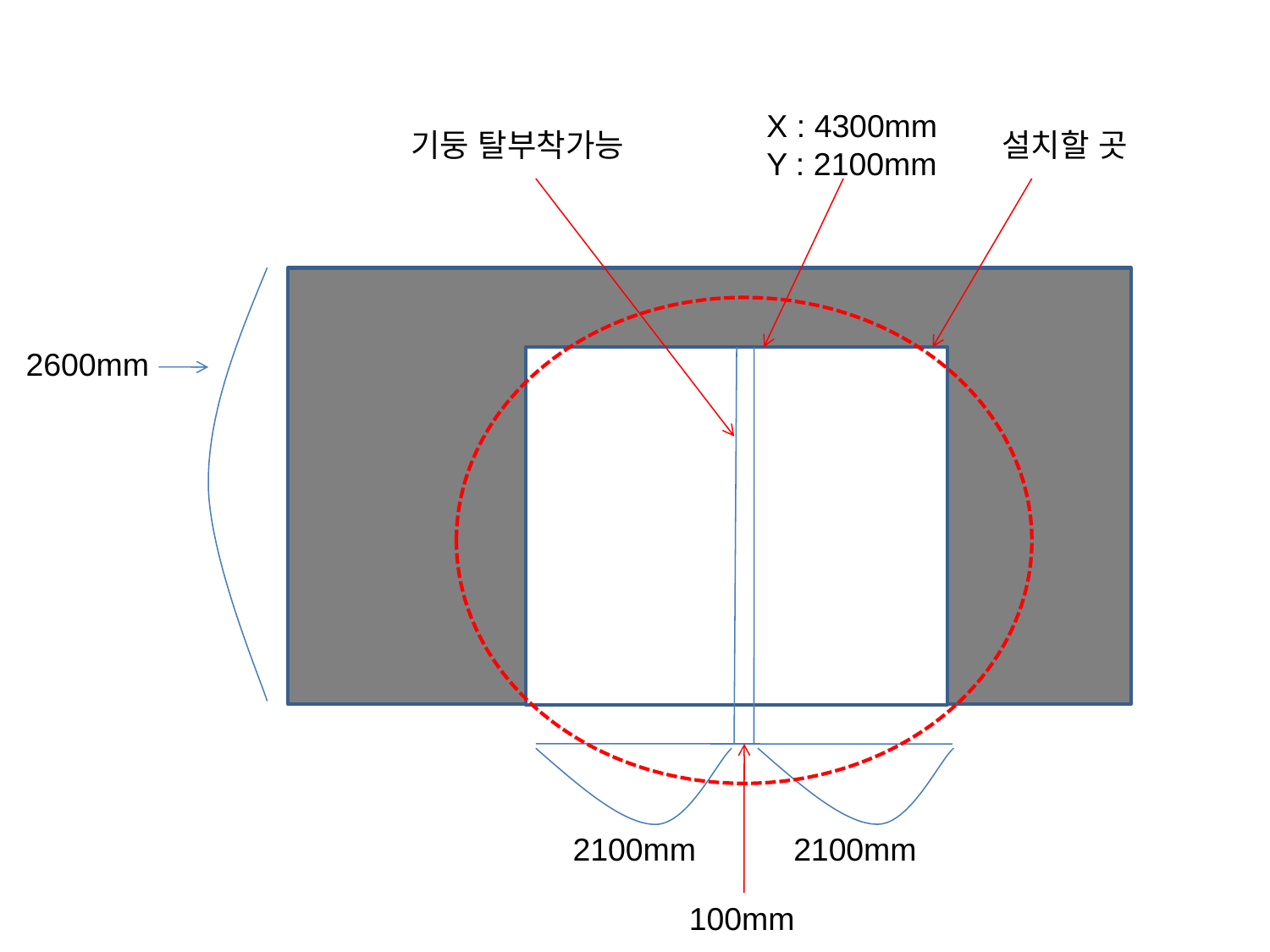

X : 4300mm
Y : 2100mm
기둥 탈부착가능
설치할 곳

2600mm

     2100mm           2100mm
100mm